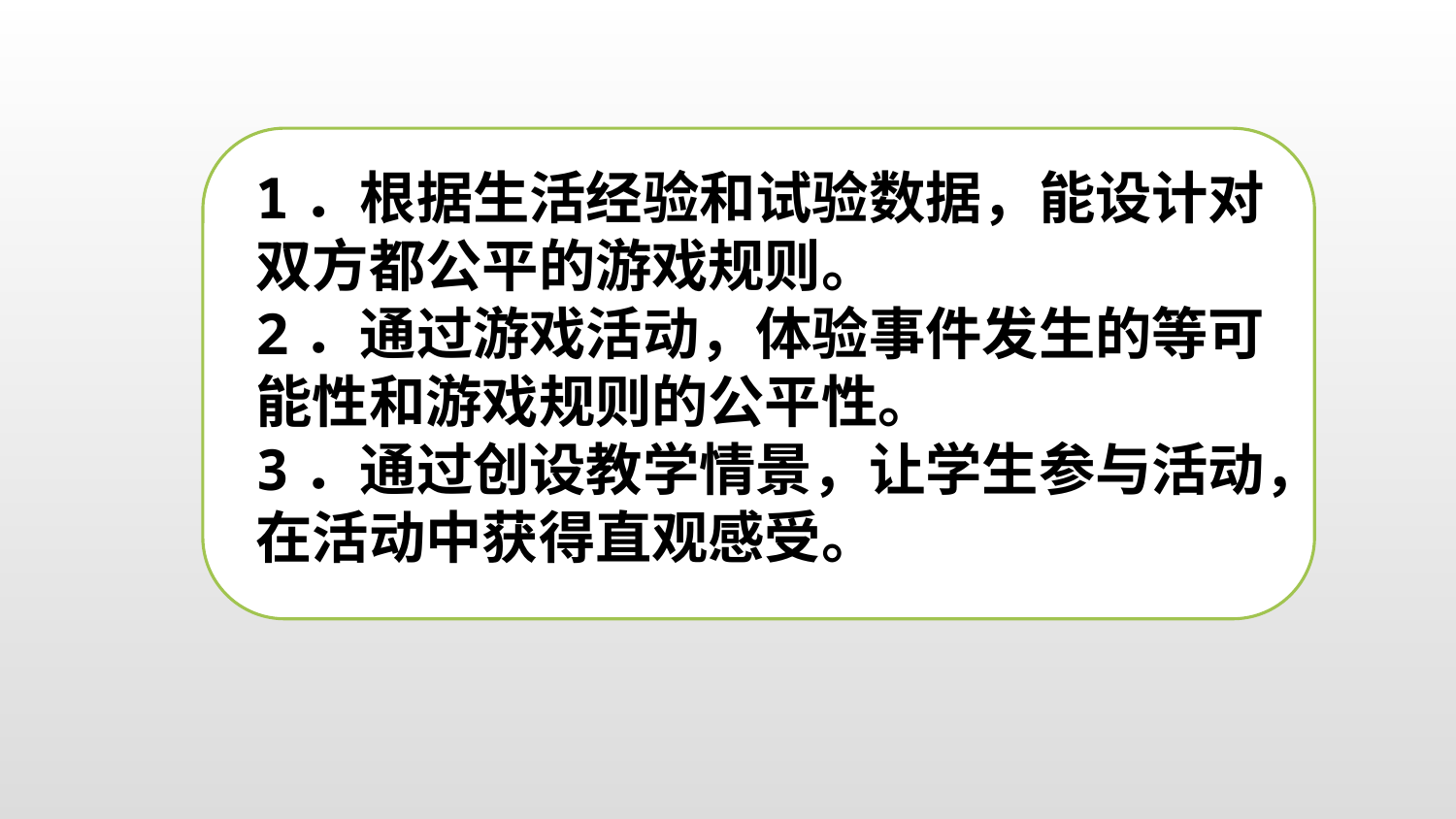

1．根据生活经验和试验数据，能设计对双方都公平的游戏规则。
2．通过游戏活动，体验事件发生的等可能性和游戏规则的公平性。
3．通过创设教学情景，让学生参与活动，在活动中获得直观感受。